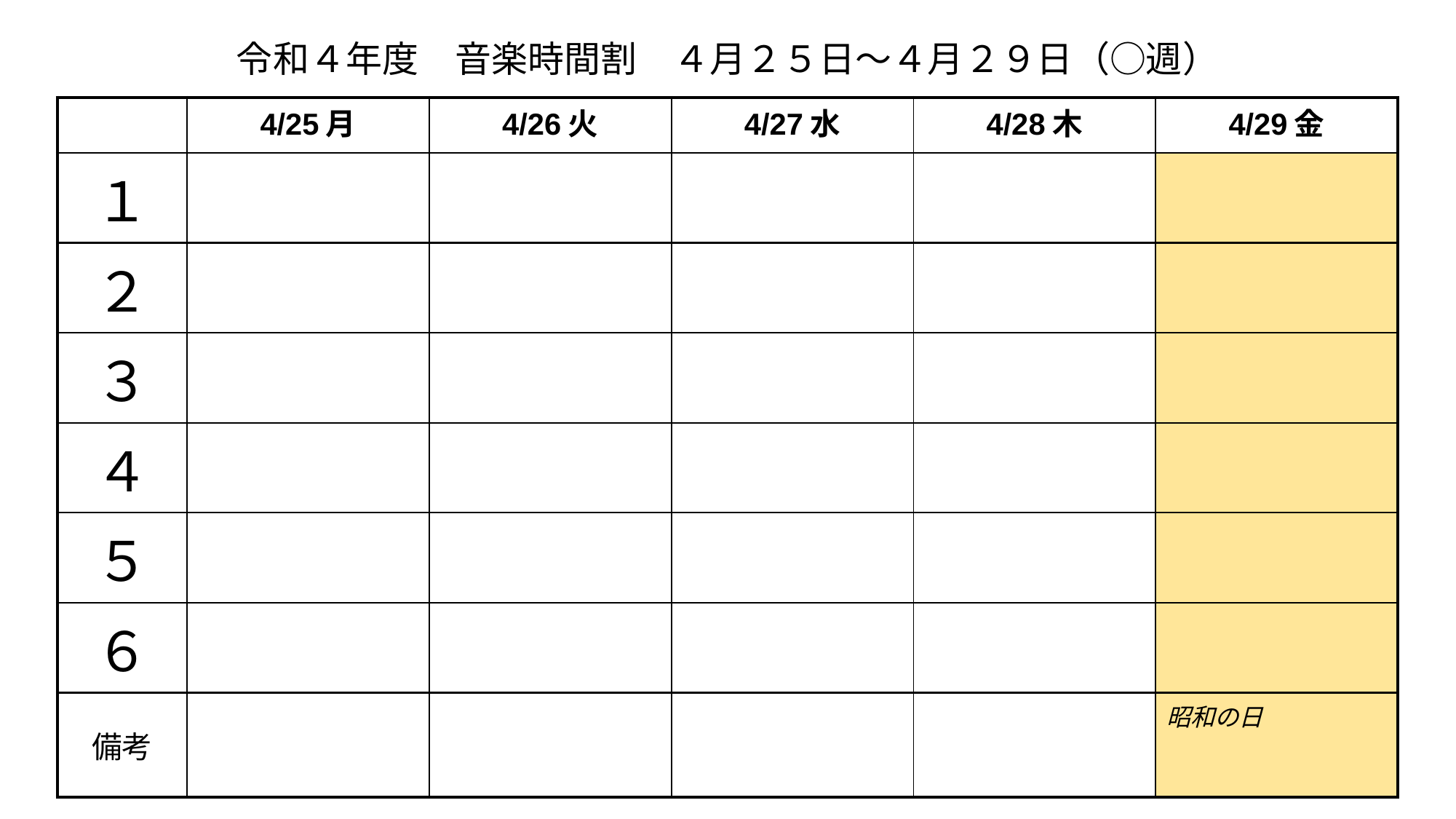

# 令和４年度　音楽時間割　４月２５日〜４月２９日（○週）
|  | 4/25月 | 4/26火 | 4/27水 | 4/28木 | 4/29金 |
| --- | --- | --- | --- | --- | --- |
| １ |  |  |  |  |  |
| ２ |  |  |  |  |  |
| ３ |  |  |  |  |  |
| ４ |  |  |  |  |  |
| ５ |  |  |  |  |  |
| ６ |  |  |  |  |  |
| 備考 |  |  |  |  | 昭和の日 |